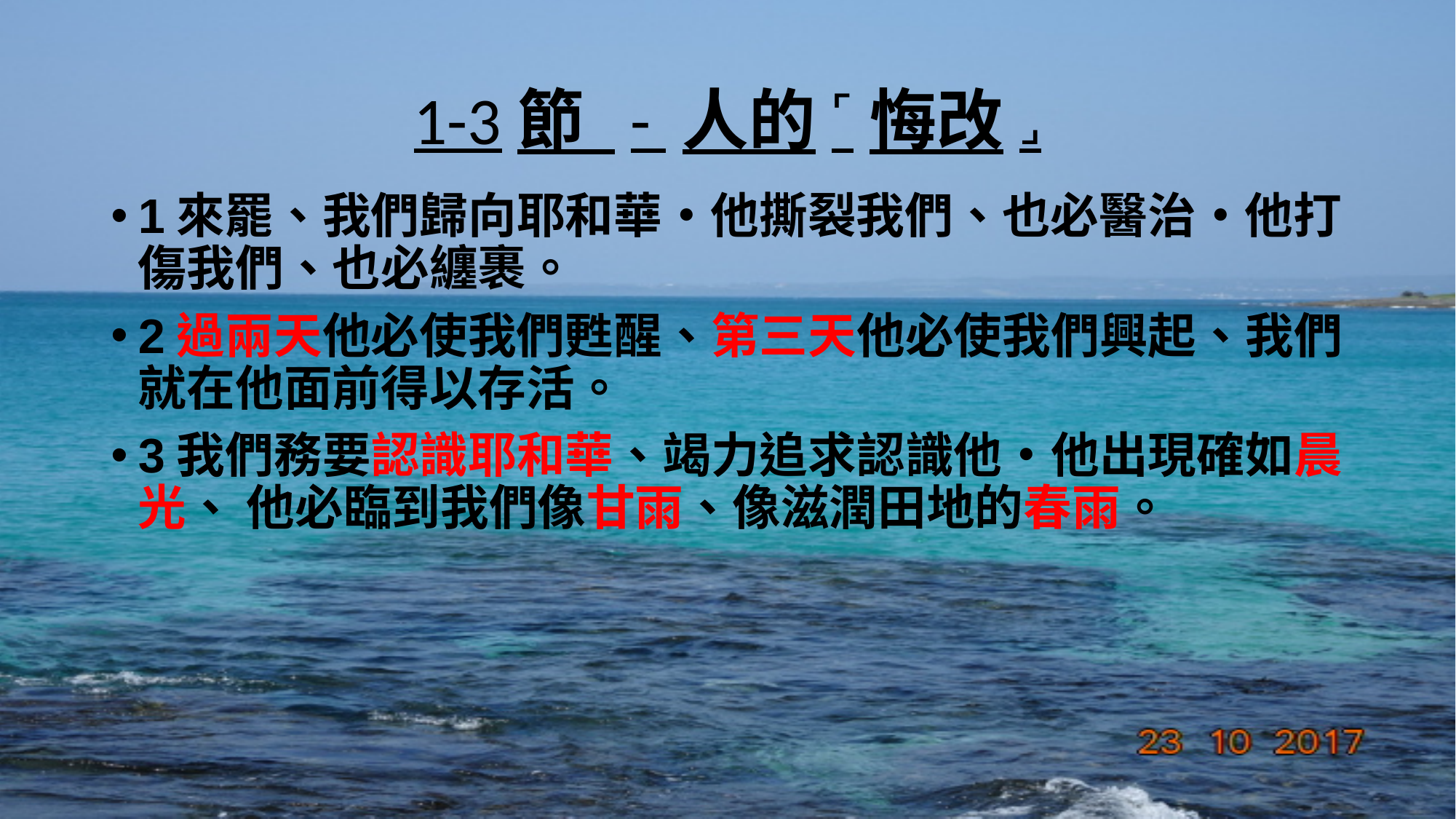

# 1-3節  - 人的˹悔改˼
1來罷、我們歸向耶和華‧他撕裂我們、也必醫治‧他打傷我們、也必纏裹。
2過兩天他必使我們甦醒、第三天他必使我們興起、我們就在他面前得以存活。
3我們務要認識耶和華、竭力追求認識他‧他出現確如晨光、 他必臨到我們像甘雨、像滋潤田地的春雨。